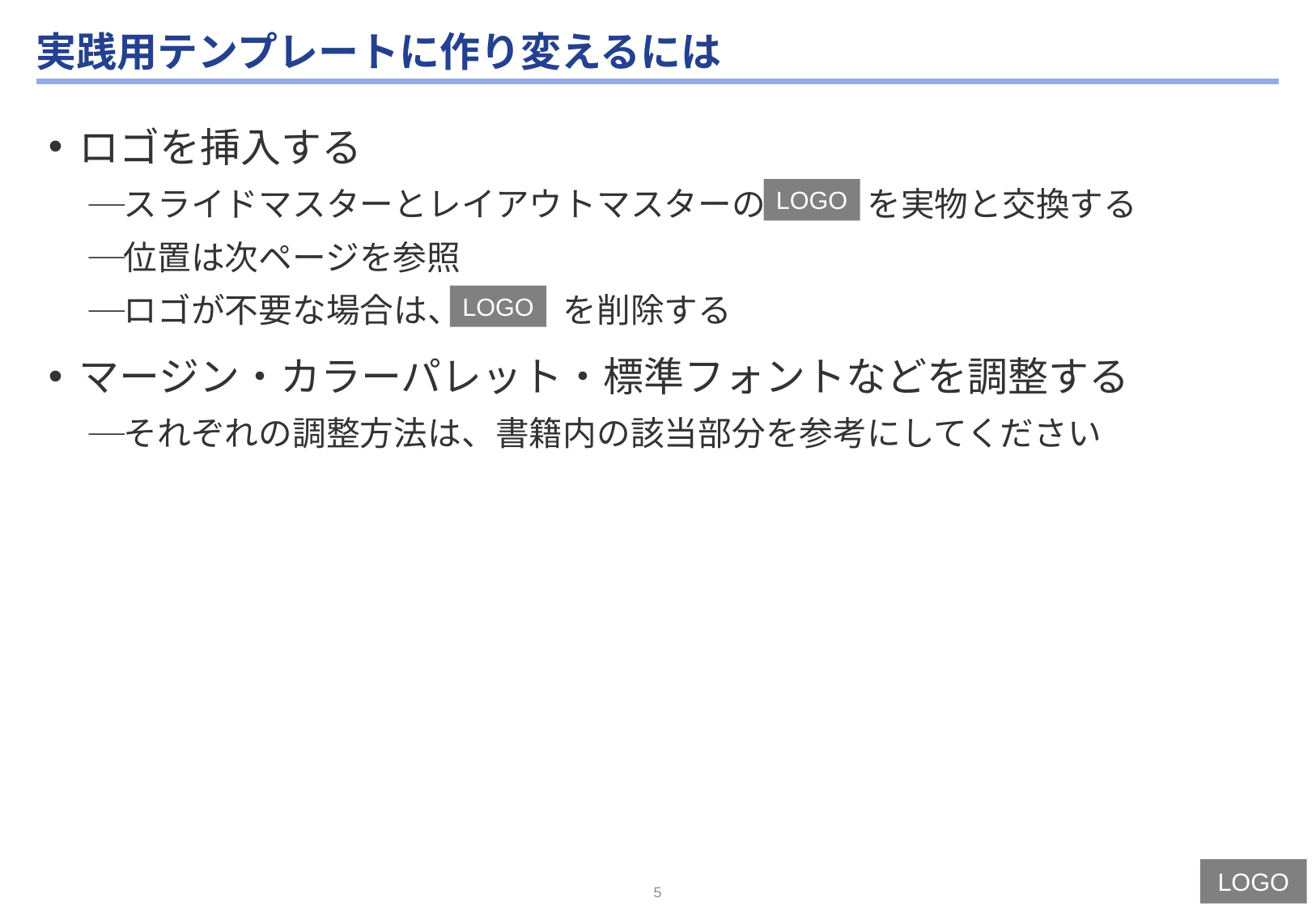

# 実践用テンプレートに作り変えるには
ロゴを挿入する
スライドマスターとレイアウトマスターの　　　を実物と交換する
位置は次ページを参照
ロゴが不要な場合は、　　　を削除する
マージン・カラーパレット・標準フォントなどを調整する
それぞれの調整方法は、書籍内の該当部分を参考にしてください

LOGO
LOGO